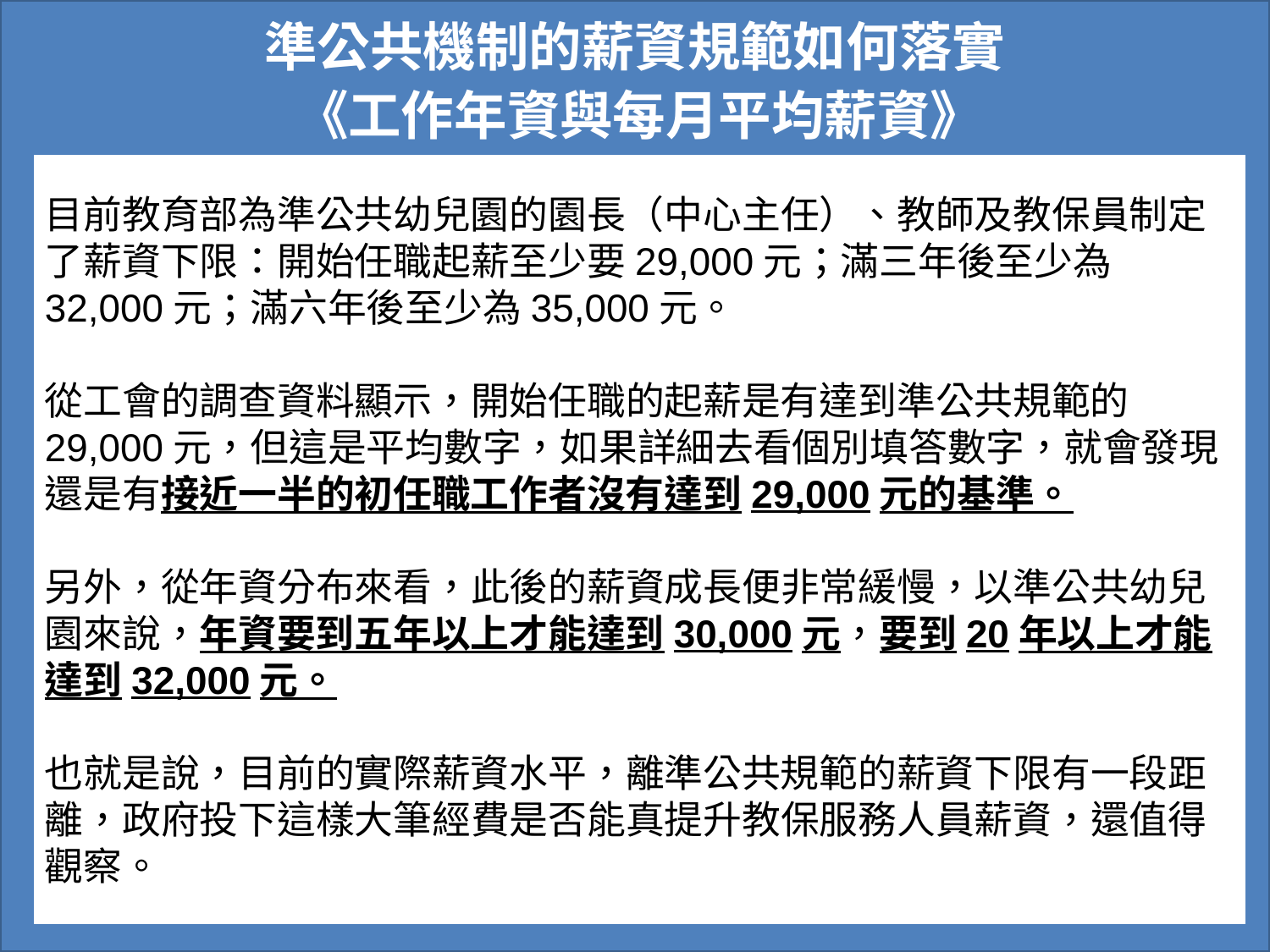

# 準公共機制的薪資規範如何落實
《工作年資與每月平均薪資》

目前教育部為準公共幼兒園的園長（中心主任）、教師及教保員制定了薪資下限：開始任職起薪至少要29,000元；滿三年後至少為32,000元；滿六年後至少為35,000元。

從工會的調查資料顯示，開始任職的起薪是有達到準公共規範的29,000元，但這是平均數字，如果詳細去看個別填答數字，就會發現還是有接近一半的初任職工作者沒有達到29,000元的基準。

另外，從年資分布來看，此後的薪資成長便非常緩慢，以準公共幼兒園來說，年資要到五年以上才能達到30,000元，要到20年以上才能達到32,000元。

也就是說，目前的實際薪資水平，離準公共規範的薪資下限有一段距離，政府投下這樣大筆經費是否能真提升教保服務人員薪資，還值得觀察。